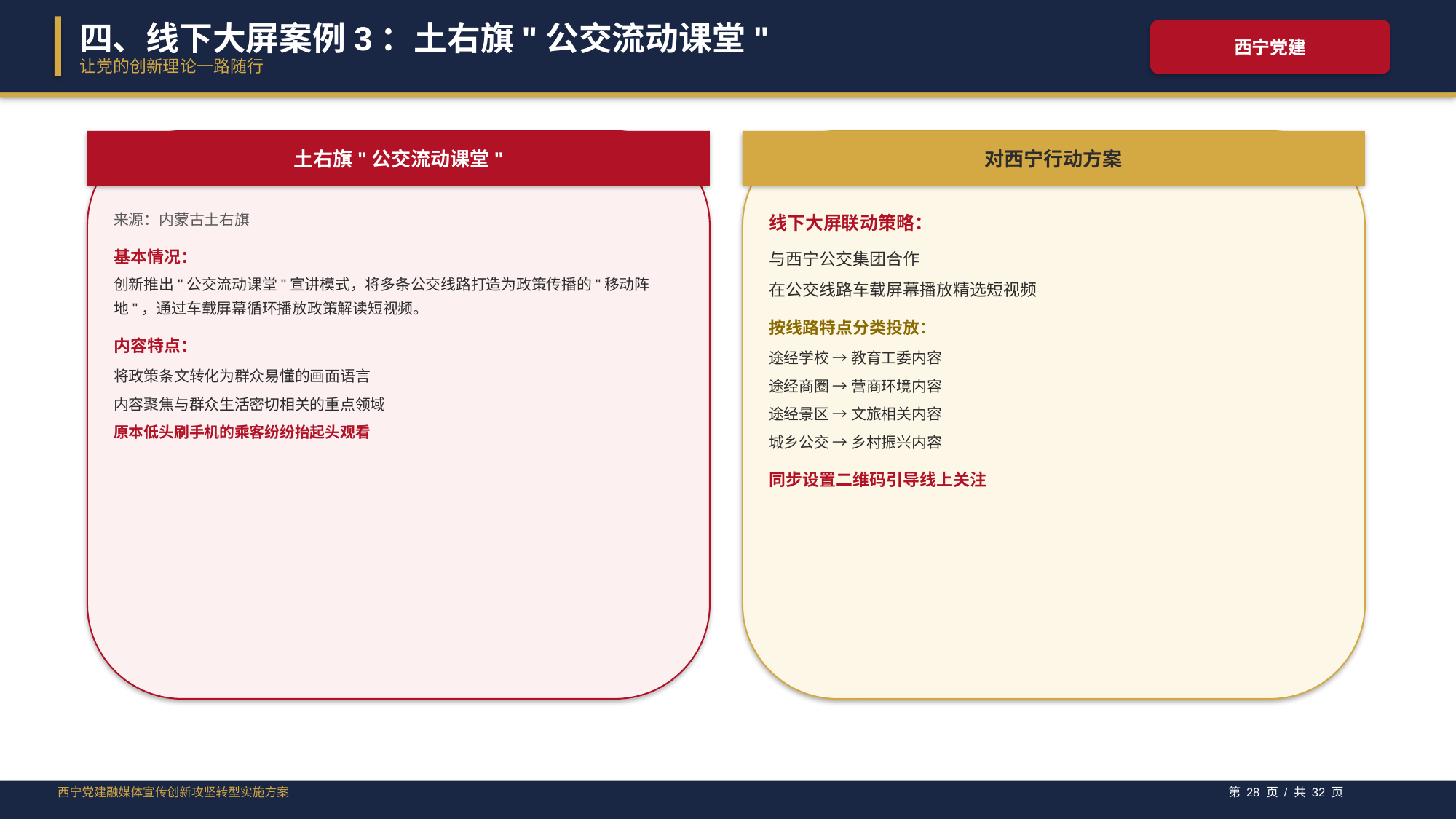

四、线下大屏案例3：土右旗"公交流动课堂"

西宁党建
让党的创新理论一路随行

土右旗"公交流动课堂"

对西宁行动方案
来源：内蒙古土右旗
基本情况：
创新推出"公交流动课堂"宣讲模式，将多条公交线路打造为政策传播的"移动阵地"，通过车载屏幕循环播放政策解读短视频。
内容特点：
将政策条文转化为群众易懂的画面语言
内容聚焦与群众生活密切相关的重点领域
原本低头刷手机的乘客纷纷抬起头观看
线下大屏联动策略：
与西宁公交集团合作
在公交线路车载屏幕播放精选短视频
按线路特点分类投放：
途经学校 → 教育工委内容
途经商圈 → 营商环境内容
途经景区 → 文旅相关内容
城乡公交 → 乡村振兴内容
同步设置二维码引导线上关注

西宁党建融媒体宣传创新攻坚转型实施方案
第 28 页 / 共 32 页